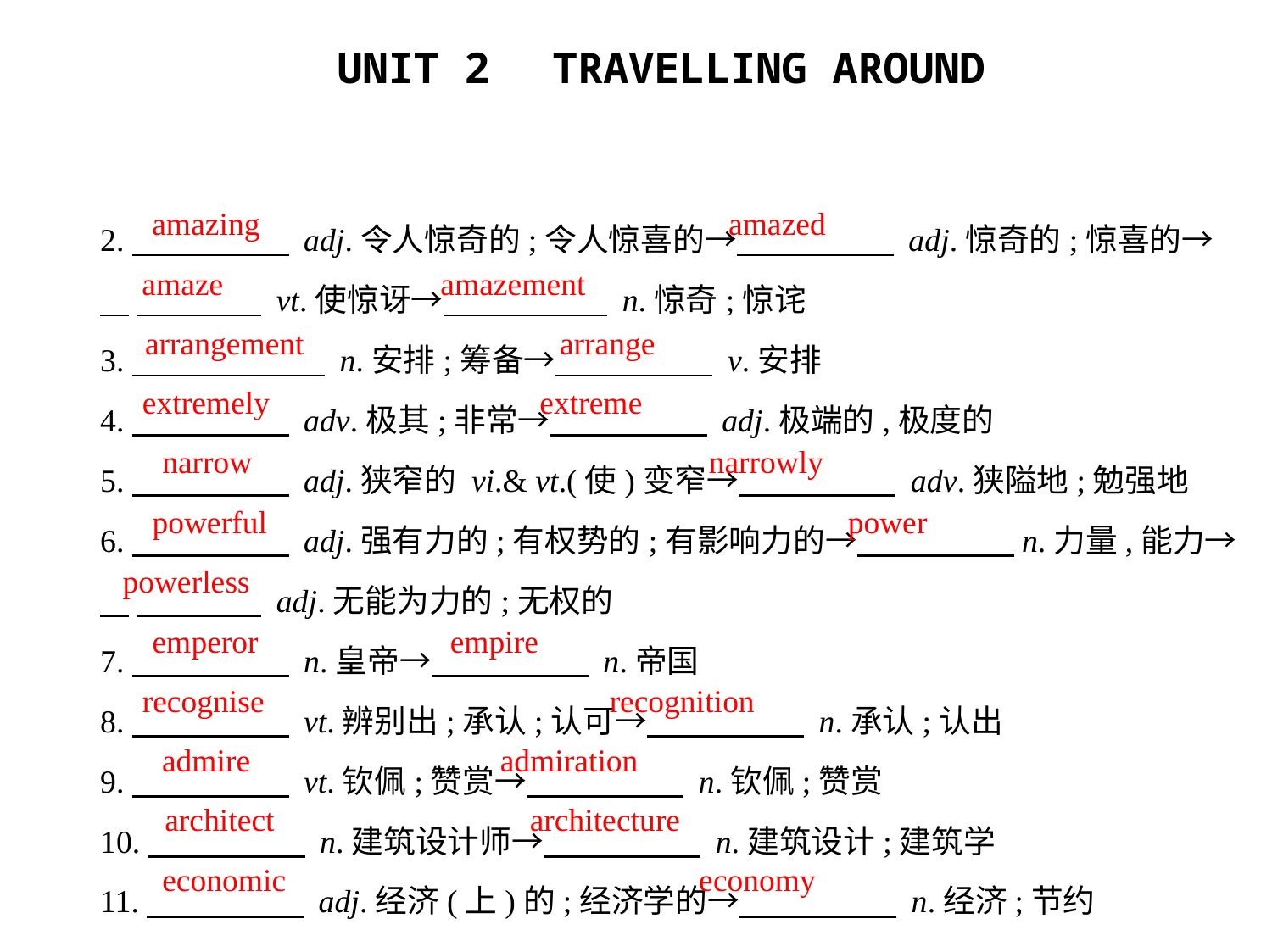

amazing
amazed
2.　　　　     adj.令人惊奇的;令人惊喜的→　　　　     adj.惊奇的;惊喜的→
    　　　     vt.使惊讶→　　　 　     n.惊奇;惊诧
3.　　　　          n.安排;筹备→　　　　     v.安排
4.　　　　     adv.极其;非常→　　　　     adj.极端的,极度的
5.　　　　     adj.狭窄的 vi.& vt.(使)变窄→　　　　     adv.狭隘地;勉强地
6.　　　　     adj.强有力的;有权势的;有影响力的→　　　　    n.力量,能力→
    　　　     adj.无能为力的;无权的
7.　　　　     n.皇帝→　　　　     n.帝国
8.　　　　     vt.辨别出;承认;认可→　　　　     n.承认;认出
9.　　　　     vt.钦佩;赞赏→　　　　     n.钦佩;赞赏
10.　　　　     n.建筑设计师→　　　　     n.建筑设计;建筑学
11.　　　　     adj.经济(上)的;经济学的→　　　　     n.经济;节约
amaze
amazement
arrangement
arrange
extremely
extreme
narrow
narrowly
powerful
power
powerless
emperor
empire
recognise
recognition
admire
admiration
architect
architecture
economic
economy